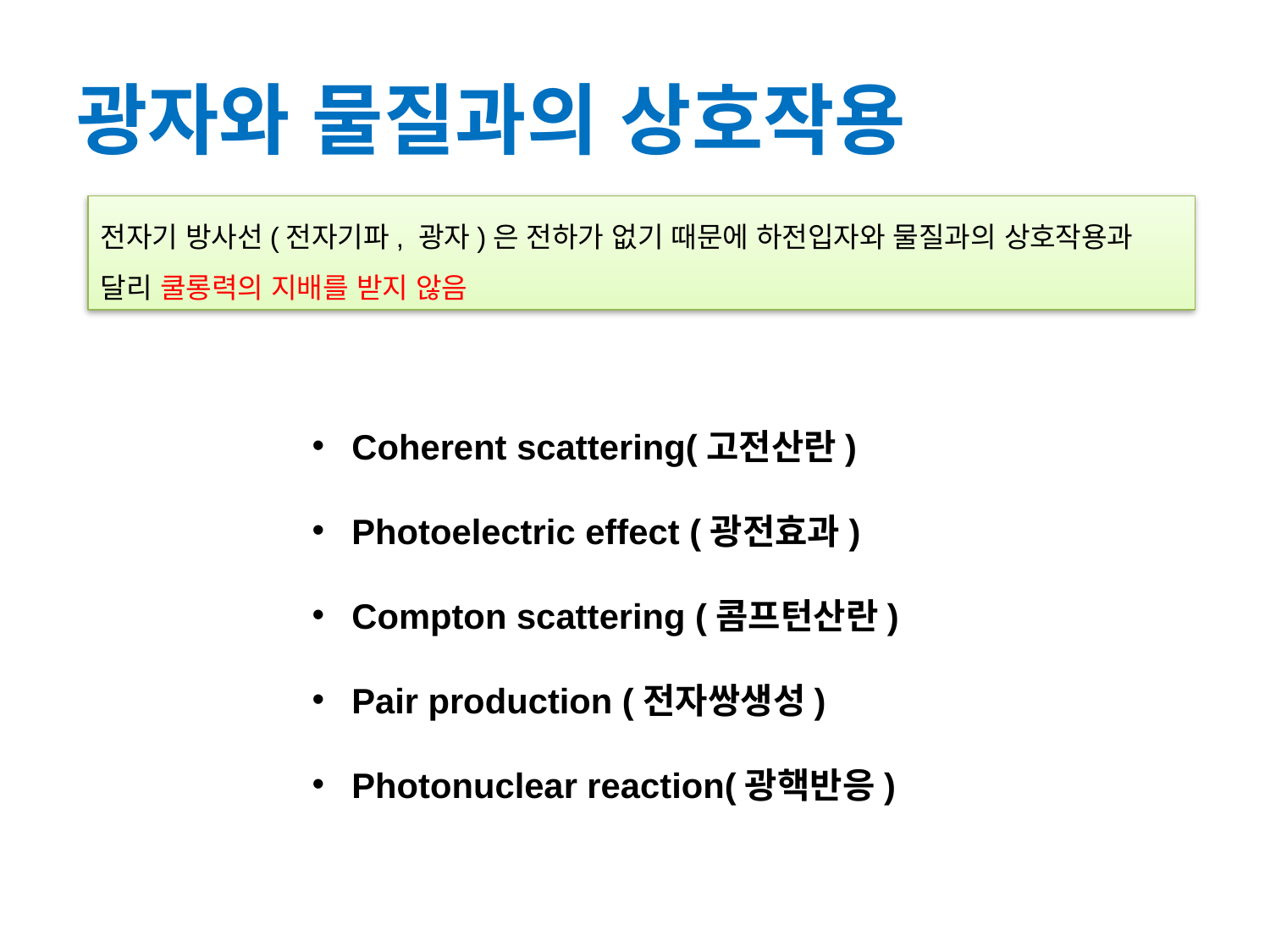

# 광자와 물질과의 상호작용
전자기 방사선(전자기파, 광자)은 전하가 없기 때문에 하전입자와 물질과의 상호작용과 달리 쿨롱력의 지배를 받지 않음
Coherent scattering(고전산란)
Photoelectric effect (광전효과)
Compton scattering (콤프턴산란)
Pair production (전자쌍생성)
Photonuclear reaction(광핵반응)